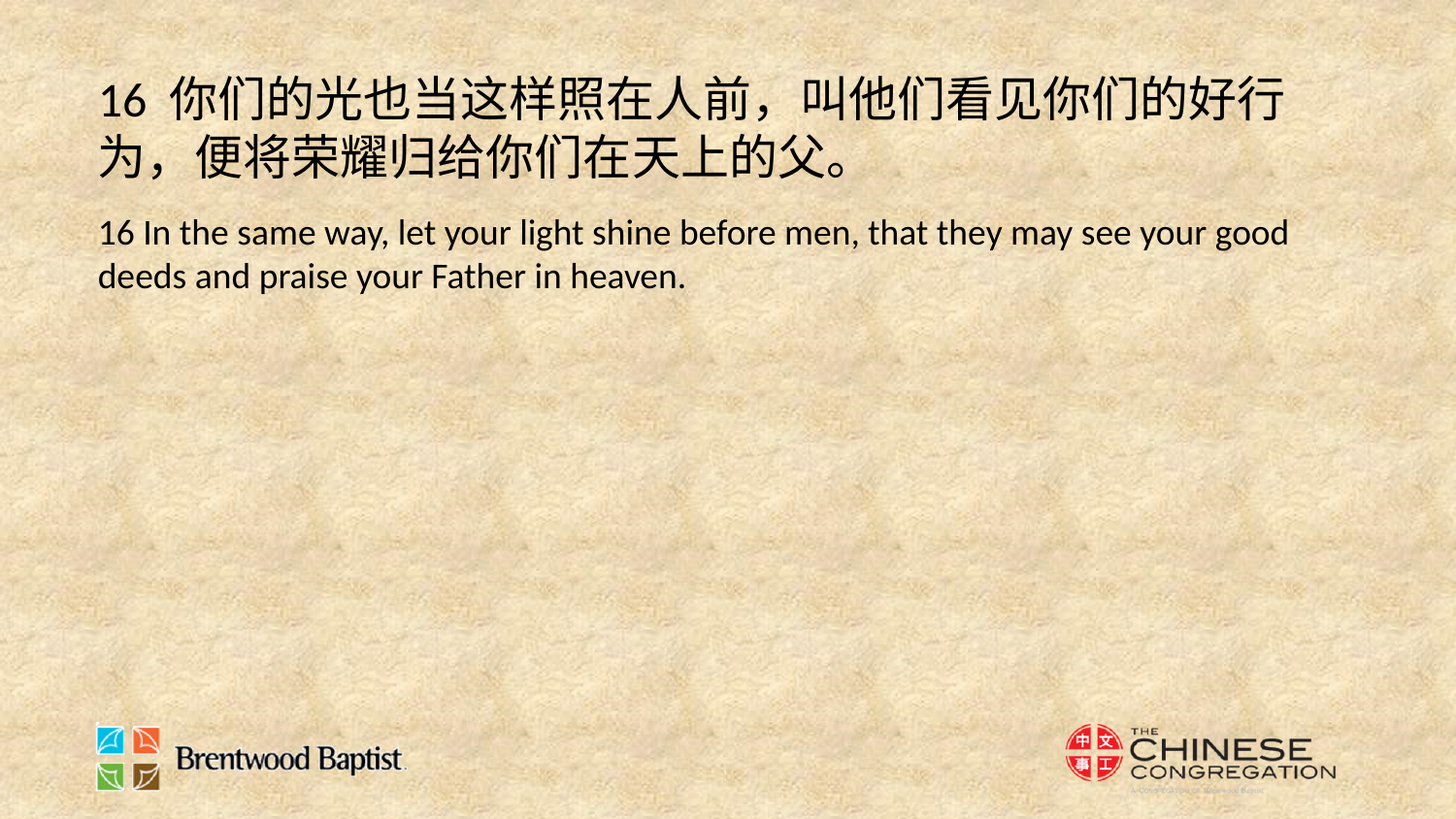

16 你们的光也当这样照在人前，叫他们看见你们的好行为，便将荣耀归给你们在天上的父。

16 In the same way, let your light shine before men, that they may see your good deeds and praise your Father in heaven.